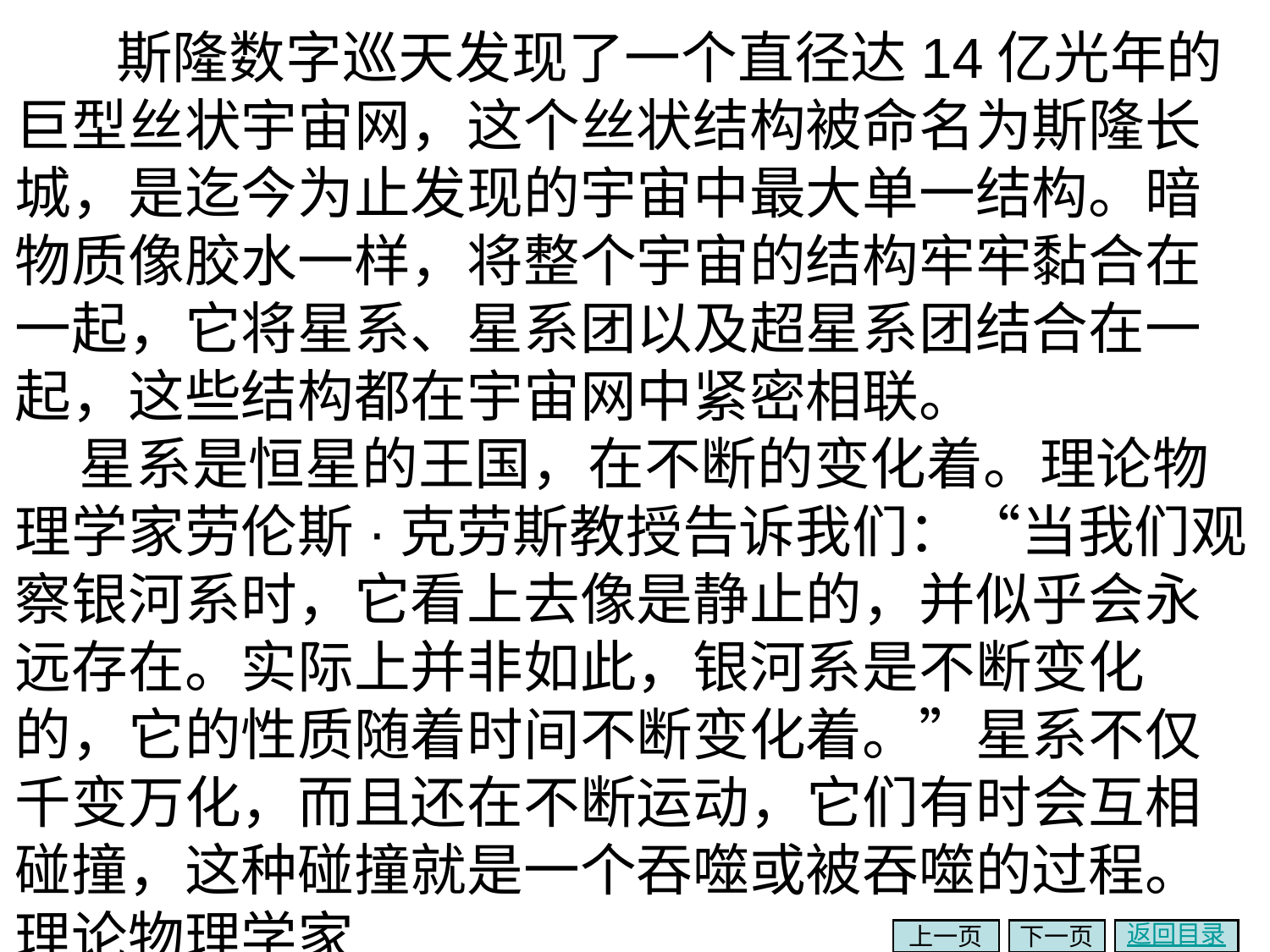

斯隆数字巡天发现了一个直径达14亿光年的巨型丝状宇宙网，这个丝状结构被命名为斯隆长城，是迄今为止发现的宇宙中最大单一结构。暗物质像胶水一样，将整个宇宙的结构牢牢黏合在一起，它将星系、星系团以及超星系团结合在一起，这些结构都在宇宙网中紧密相联。
    星系是恒星的王国，在不断的变化着。理论物理学家劳伦斯·克劳斯教授告诉我们：“当我们观察银河系时，它看上去像是静止的，并似乎会永远存在。实际上并非如此，银河系是不断变化的，它的性质随着时间不断变化着。”星系不仅千变万化，而且还在不断运动，它们有时会互相碰撞，这种碰撞就是一个吞噬或被吞噬的过程。理论物理学家
上一页
下一页
返回目录